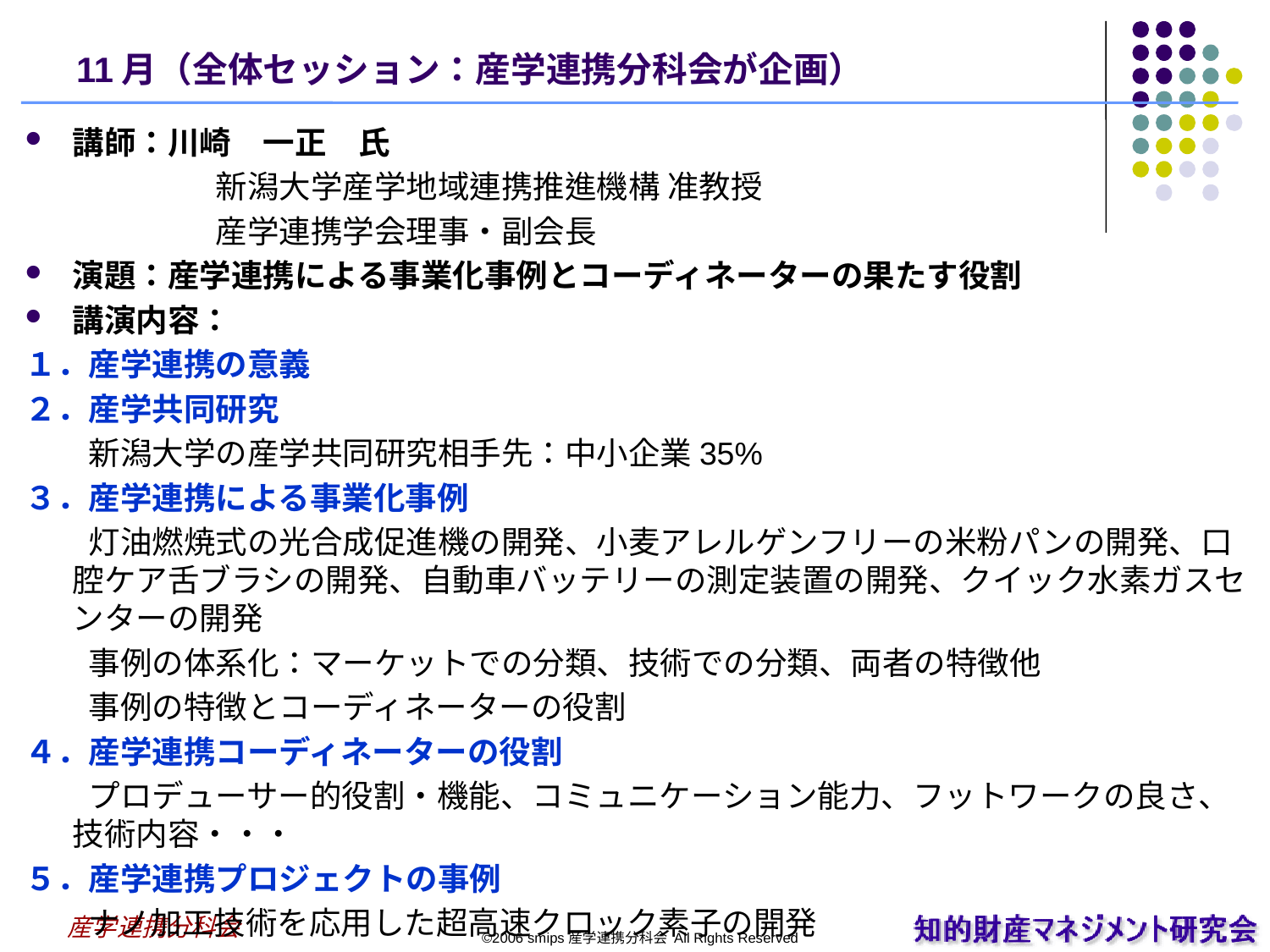

# 11月（全体セッション：産学連携分科会が企画）
講師：川崎　一正　氏
　　　　　　新潟大学産学地域連携推進機構 准教授
　　　　　　産学連携学会理事・副会長
演題：産学連携による事業化事例とコーディネーターの果たす役割
講演内容：
１．産学連携の意義
２．産学共同研究
　　新潟大学の産学共同研究相手先：中小企業35%
３．産学連携による事業化事例
　　灯油燃焼式の光合成促進機の開発、小麦アレルゲンフリーの米粉パンの開発、口腔ケア舌ブラシの開発、自動車バッテリーの測定装置の開発、クイック水素ガスセンターの開発
　　事例の体系化：マーケットでの分類、技術での分類、両者の特徴他
　　事例の特徴とコーディネーターの役割
４．産学連携コーディネーターの役割
　　プロデューサー的役割・機能、コミュニケーション能力、フットワークの良さ、技術内容・・・
５．産学連携プロジェクトの事例
　　ナノ加工技術を応用した超高速クロック素子の開発